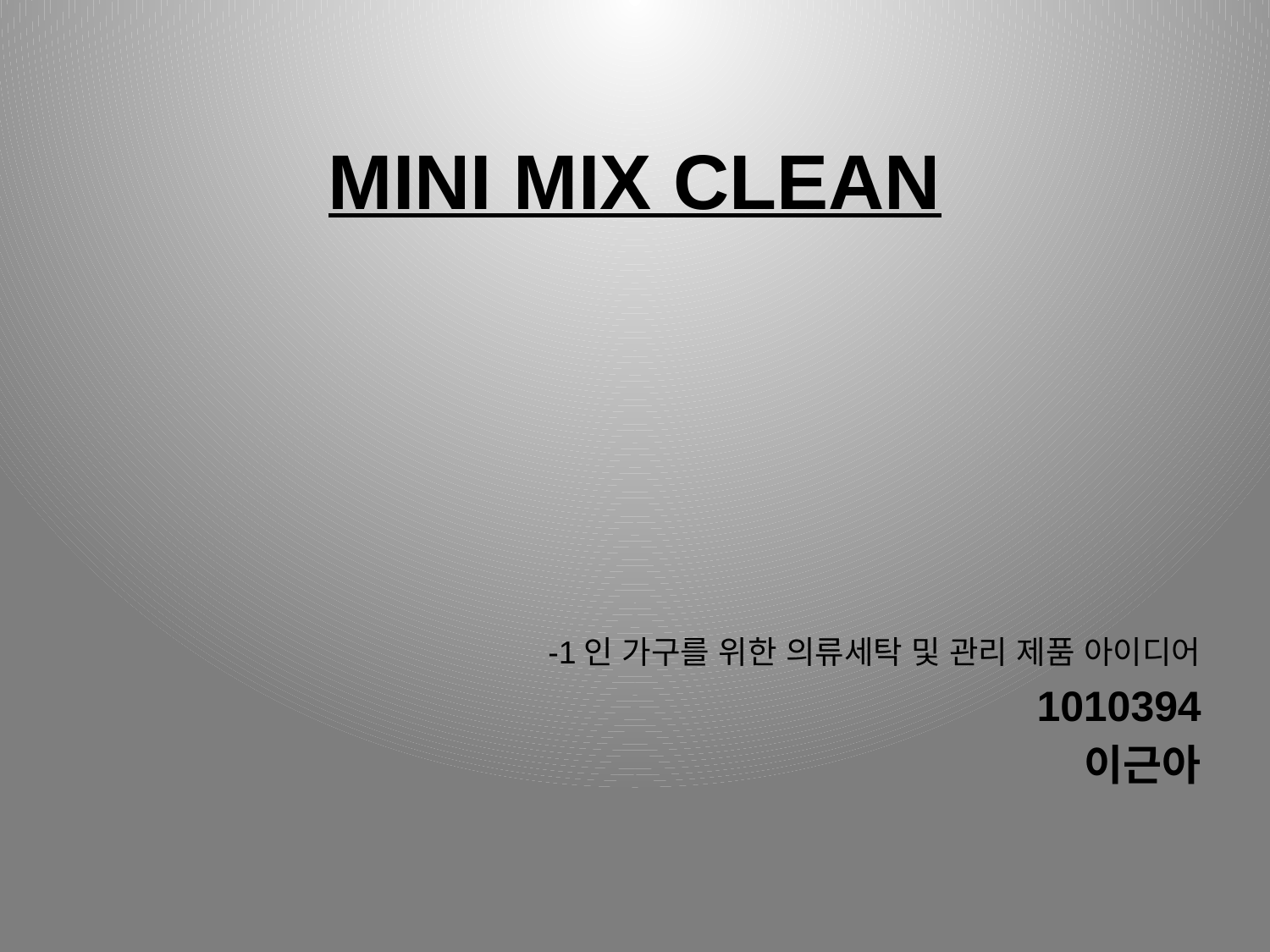

# MINI MIX CLEAN
-1인 가구를 위한 의류세탁 및 관리 제품 아이디어
1010394
이근아